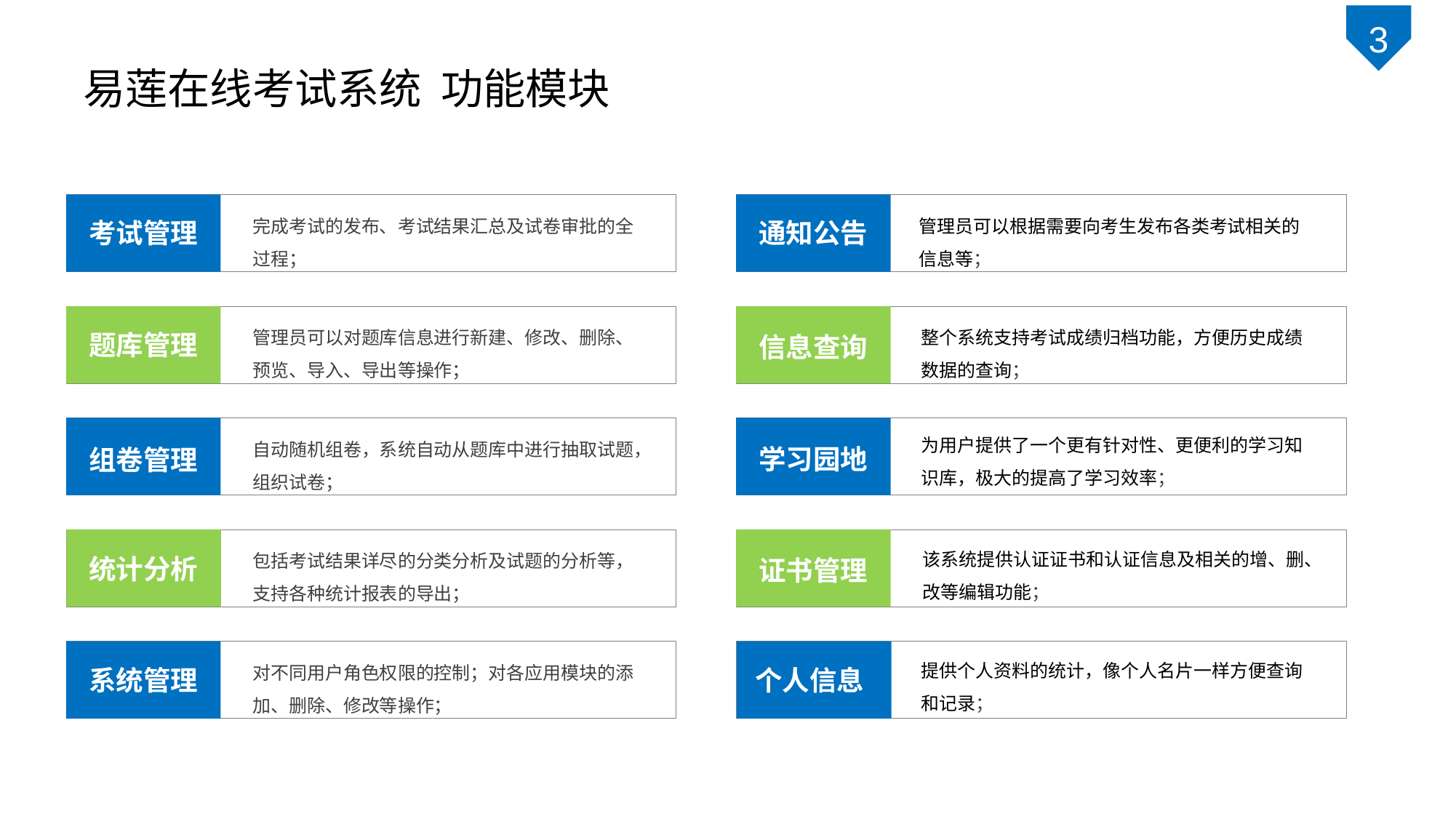

3
易莲在线考试系统  功能模块

完成考试的发布、考试结果汇总及试卷审批的全过程；
管理员可以根据需要向考生发布各类考试相关的信息等；
考试管理
通知公告

整个系统支持考试成绩归档功能，方便历史成绩数据的查询；
管理员可以对题库信息进行新建、修改、删除、预览、导入、导出等操作；
题库管理
信息查询

为用户提供了一个更有针对性、更便利的学习知识库，极大的提高了学习效率；
自动随机组卷，系统自动从题库中进行抽取试题，组织试卷；
学习园地
组卷管理

该系统提供认证证书和认证信息及相关的增、删、改等编辑功能；
包括考试结果详尽的分类分析及试题的分析等，支持各种统计报表的导出；
统计分析
证书管理

提供个人资料的统计，像个人名片一样方便查询和记录；
对不同用户角色权限的控制；对各应用模块的添加、删除、修改等操作；
系统管理
个人信息